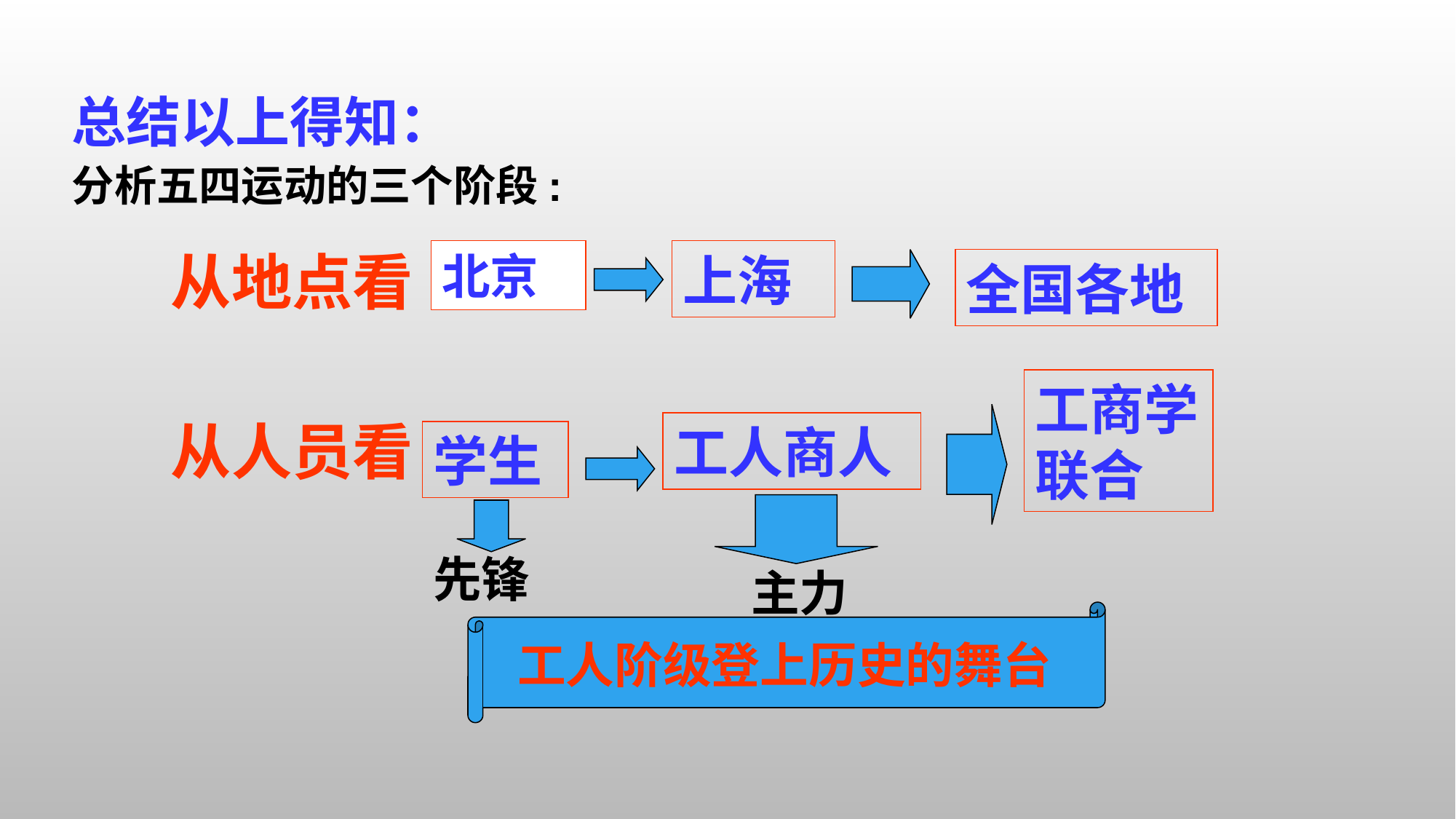

总结以上得知：
分析五四运动的三个阶段:

从地点看

从人员看
北京
上海

全国各地

工商学联合

工人商人
学生

先锋
主力

工人阶级登上历史的舞台